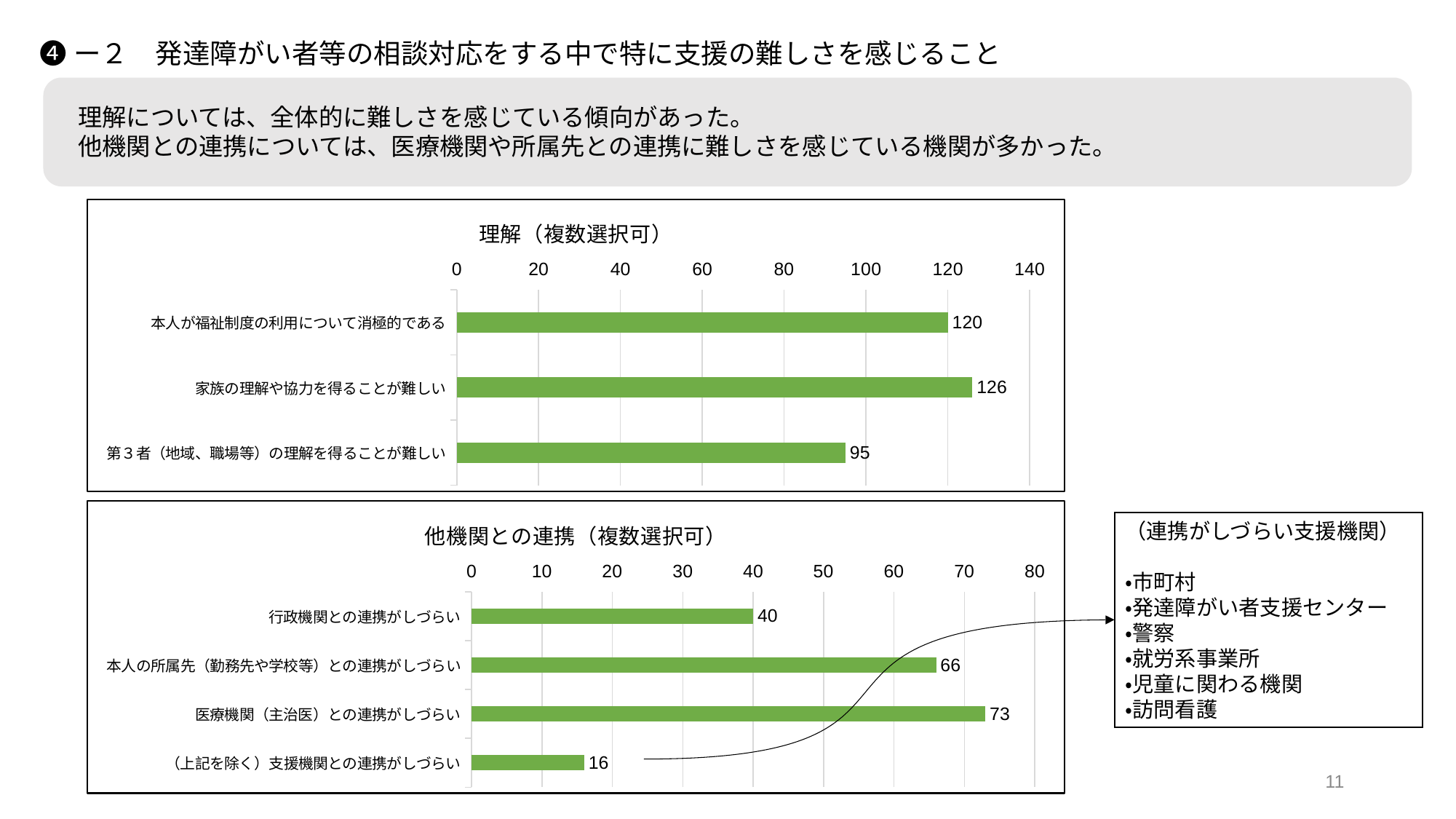

❹ー２　発達障がい者等の相談対応をする中で特に支援の難しさを感じること

理解については、全体的に難しさを感じている傾向があった。
他機関との連携については、医療機関や所属先との連携に難しさを感じている機関が多かった。

### Chart: 理解（複数選択可）

| Category | 系列 1 |
|---|---|
| 本人が福祉制度の利用について消極的である | 120.0 |
| 家族の理解や協力を得ることが難しい | 126.0 |
| 第３者（地域、職場等）の理解を得ることが難しい | 95.0 |

### Chart: 他機関との連携（複数選択可）

| Category | 系列 1 |
|---|---|
| 行政機関との連携がしづらい | 40.0 |
| 本人の所属先（勤務先や学校等）との連携がしづらい | 66.0 |
| 医療機関（主治医）との連携がしづらい | 73.0 |
| （上記を除く）支援機関との連携がしづらい | 16.0 |
（連携がしづらい支援機関）

・市町村
・発達障がい者支援センター
・警察
・就労系事業所
・児童に関わる機関
・訪問看護
11